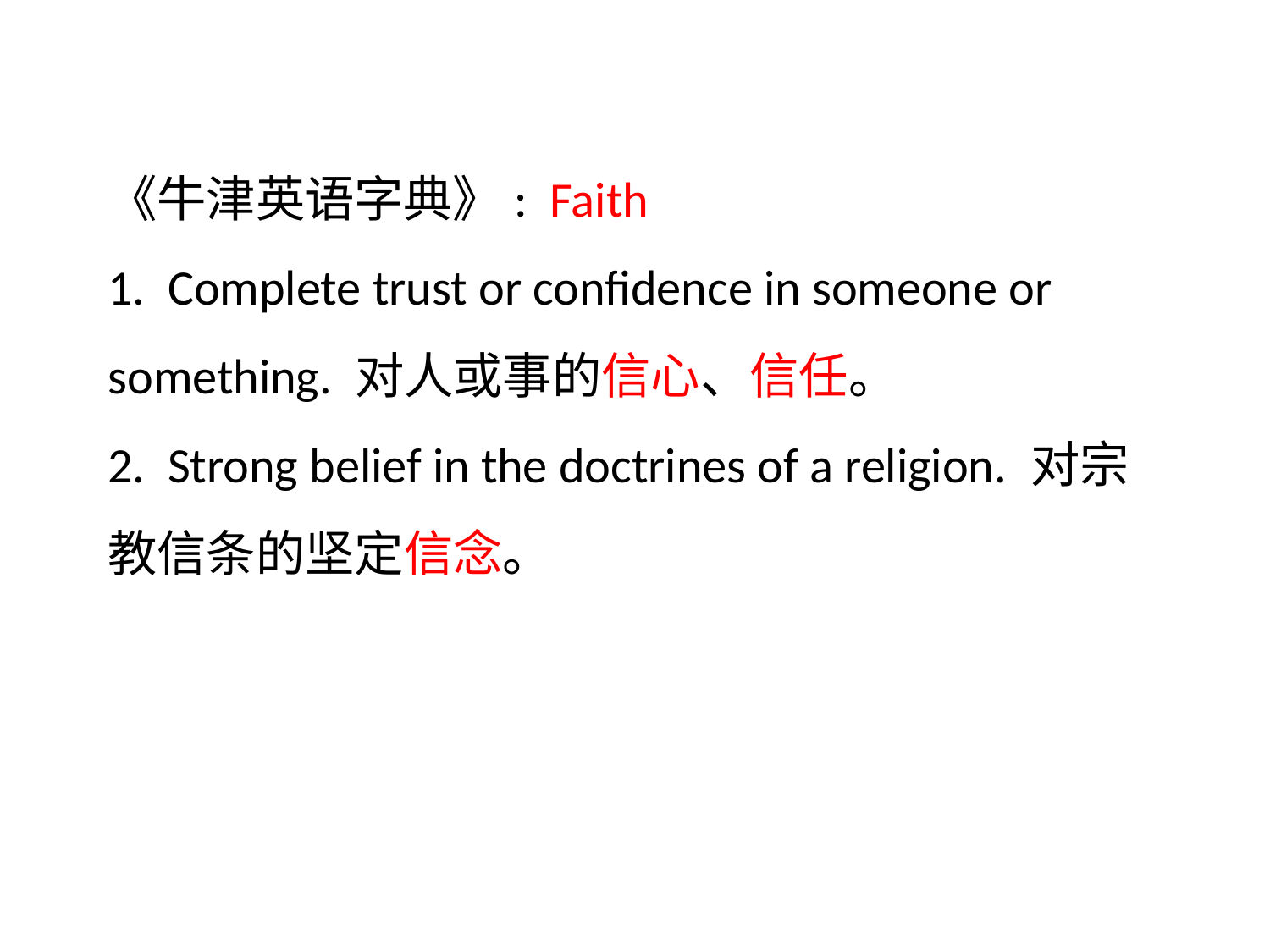

# 《牛津英语字典》:  Faith 1.  Complete trust or confidence in someone or something. 对人或事的信心、信任。 2.  Strong belief in the doctrines of a religion. 对宗教信条的坚定信念。